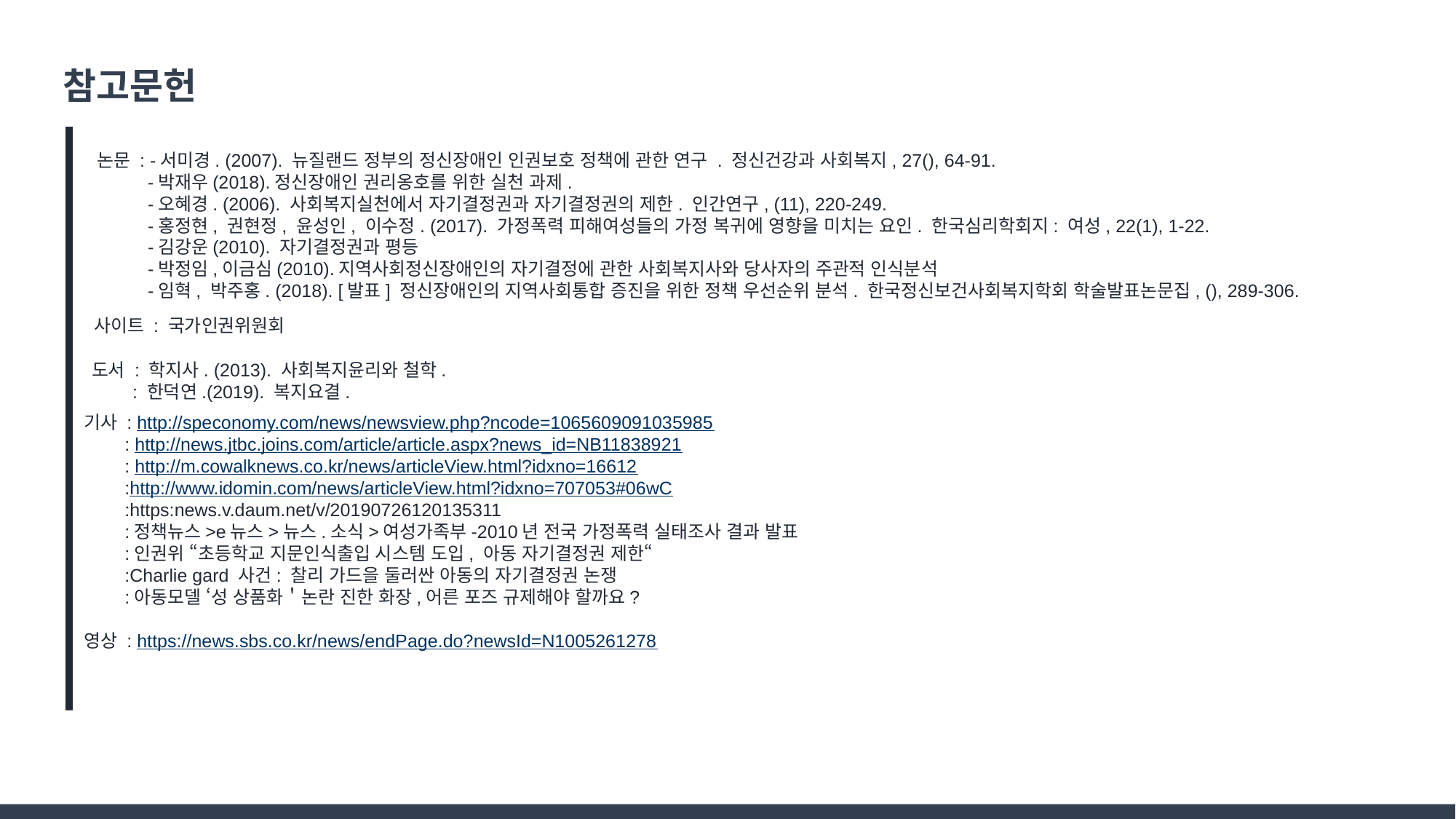

참고문헌

논문 : -서미경. (2007). 뉴질랜드 정부의 정신장애인 인권보호 정책에 관한 연구 . 정신건강과 사회복지, 27(), 64-91.
          -박재우(2018).정신장애인 권리옹호를 위한 실천 과제.
          -오혜경. (2006). 사회복지실천에서 자기결정권과 자기결정권의 제한. 인간연구, (11), 220-249.
          -홍정현, 권현정, 윤성인, 이수정. (2017). 가정폭력 피해여성들의 가정 복귀에 영향을 미치는 요인. 한국심리학회지: 여성, 22(1), 1-22.
          -김강운(2010). 자기결정권과 평등
          -박정임,이금심(2010).지역사회정신장애인의 자기결정에 관한 사회복지사와 당사자의 주관적 인식분석
          -임혁, 박주홍. (2018). [발표] 정신장애인의 지역사회통합 증진을 위한 정책 우선순위 분석. 한국정신보건사회복지학회 학술발표논문집, (), 289-306.
사이트 : 국가인권위원회

도서 : 학지사. (2013). 사회복지윤리와 철학.
        : 한덕연.(2019). 복지요결.

기사 : http://speconomy.com/news/newsview.php?ncode=1065609091035985
        : http://news.jtbc.joins.com/article/article.aspx?news_id=NB11838921
        : http://m.cowalknews.co.kr/news/articleView.html?idxno=16612
        :http://www.idomin.com/news/articleView.html?idxno=707053#06wC
        :https:news.v.daum.net/v/20190726120135311
        :정책뉴스>e뉴스>뉴스.소식>여성가족부-2010년 전국 가정폭력 실태조사 결과 발표
        :인권위 “초등학교 지문인식출입 시스템 도입, 아동 자기결정권 제한“
        :Charlie gard 사건: 찰리 가드을 둘러싼 아동의 자기결정권 논쟁
        :아동모델 ‘성 상품화＇논란 진한 화장,어른 포즈 규제해야 할까요?

영상 : https://news.sbs.co.kr/news/endPage.do?newsId=N1005261278